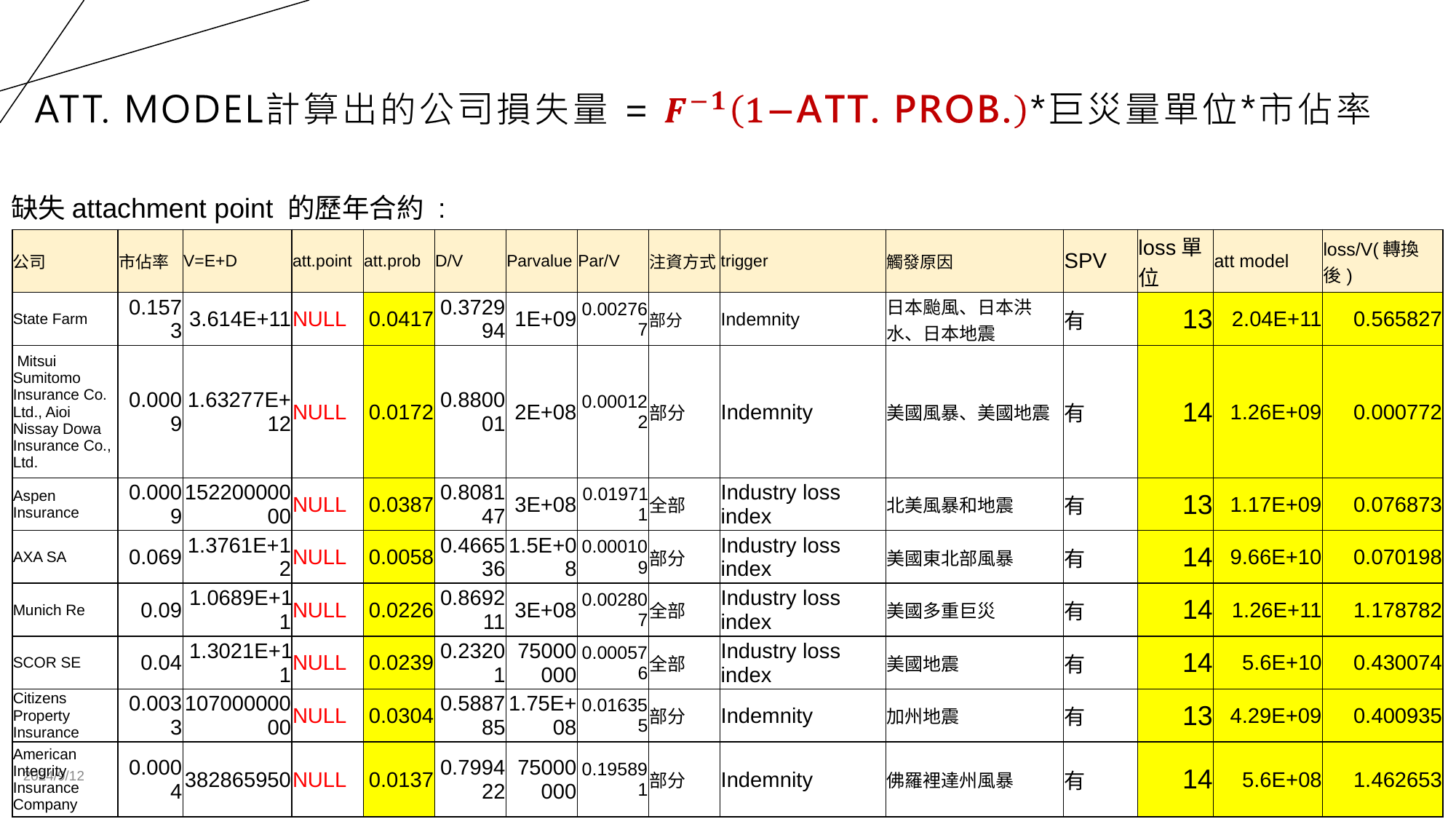

#
缺失attachment point 的歷年合約 :
| 公司 | 市佔率 | V=E+D | att.point | att.prob | D/V | Parvalue | Par/V | 注資方式 | trigger | 觸發原因 | SPV | loss單位 | att model | loss/V(轉換後) |
| --- | --- | --- | --- | --- | --- | --- | --- | --- | --- | --- | --- | --- | --- | --- |
| State Farm | 0.1573 | 3.614E+11 | NULL | 0.0417 | 0.372994 | 1E+09 | 0.002767 | 部分 | Indemnity | 日本颱風、日本洪水、日本地震 | 有 | 13 | 2.04E+11 | 0.565827 |
| Mitsui Sumitomo Insurance Co. Ltd., Aioi Nissay Dowa Insurance Co., Ltd. | 0.0009 | 1.63277E+12 | NULL | 0.0172 | 0.880001 | 2E+08 | 0.000122 | 部分 | Indemnity | 美國風暴、美國地震 | 有 | 14 | 1.26E+09 | 0.000772 |
| Aspen Insurance | 0.0009 | 15220000000 | NULL | 0.0387 | 0.808147 | 3E+08 | 0.019711 | 全部 | Industry loss index | 北美風暴和地震 | 有 | 13 | 1.17E+09 | 0.076873 |
| AXA SA | 0.069 | 1.3761E+12 | NULL | 0.0058 | 0.466536 | 1.5E+08 | 0.000109 | 部分 | Industry loss index | 美國東北部風暴 | 有 | 14 | 9.66E+10 | 0.070198 |
| Munich Re | 0.09 | 1.0689E+11 | NULL | 0.0226 | 0.869211 | 3E+08 | 0.002807 | 全部 | Industry loss index | 美國多重巨災 | 有 | 14 | 1.26E+11 | 1.178782 |
| SCOR SE | 0.04 | 1.3021E+11 | NULL | 0.0239 | 0.23201 | 75000000 | 0.000576 | 全部 | Industry loss index | 美國地震 | 有 | 14 | 5.6E+10 | 0.430074 |
| Citizens Property Insurance | 0.0033 | 10700000000 | NULL | 0.0304 | 0.588785 | 1.75E+08 | 0.016355 | 部分 | Indemnity | 加州地震 | 有 | 13 | 4.29E+09 | 0.400935 |
| American Integrity Insurance Company | 0.0004 | 382865950 | NULL | 0.0137 | 0.799422 | 75000000 | 0.195891 | 部分 | Indemnity | 佛羅裡達州風暴 | 有 | 14 | 5.6E+08 | 1.462653 |
2024/9/12
28